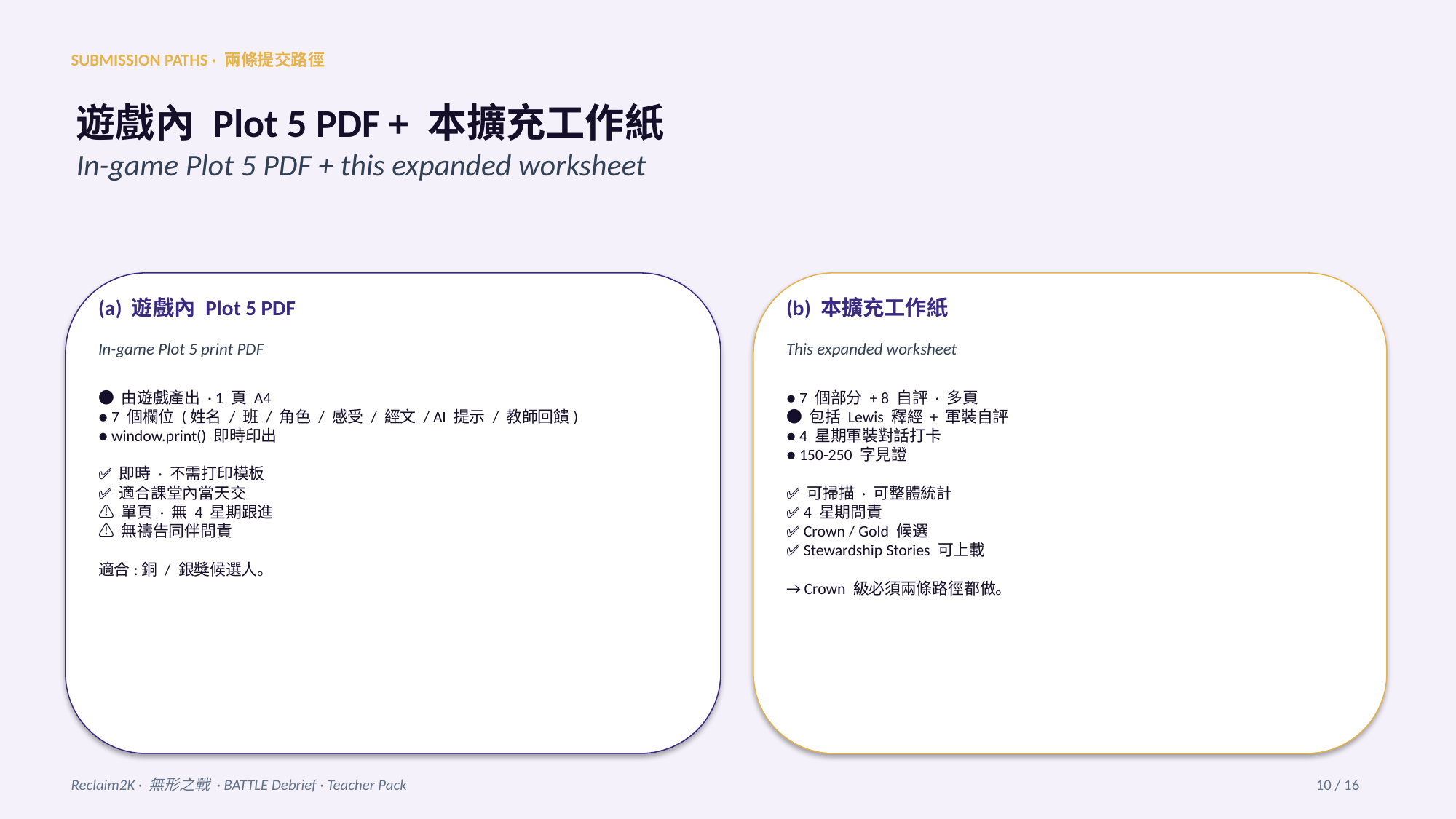

SUBMISSION PATHS · 兩條提交路徑
遊戲內 Plot 5 PDF + 本擴充工作紙
In-game Plot 5 PDF + this expanded worksheet

(a) 遊戲內 Plot 5 PDF
(b) 本擴充工作紙
In-game Plot 5 print PDF
This expanded worksheet
● 由遊戲產出 · 1 頁 A4
● 7 個欄位 (姓名 / 班 / 角色 / 感受 / 經文 / AI 提示 / 教師回饋)
● window.print() 即時印出

✅ 即時 · 不需打印模板
✅ 適合課堂內當天交
⚠️ 單頁 · 無 4 星期跟進
⚠️ 無禱告同伴問責

適合:銅 / 銀獎候選人。
● 7 個部分 + 8 自評 · 多頁
● 包括 Lewis 釋經 + 軍裝自評
● 4 星期軍裝對話打卡
● 150-250 字見證

✅ 可掃描 · 可整體統計
✅ 4 星期問責
✅ Crown / Gold 候選
✅ Stewardship Stories 可上載

→ Crown 級必須兩條路徑都做。
Reclaim2K · 無形之戰 · BATTLE Debrief · Teacher Pack
10 / 16